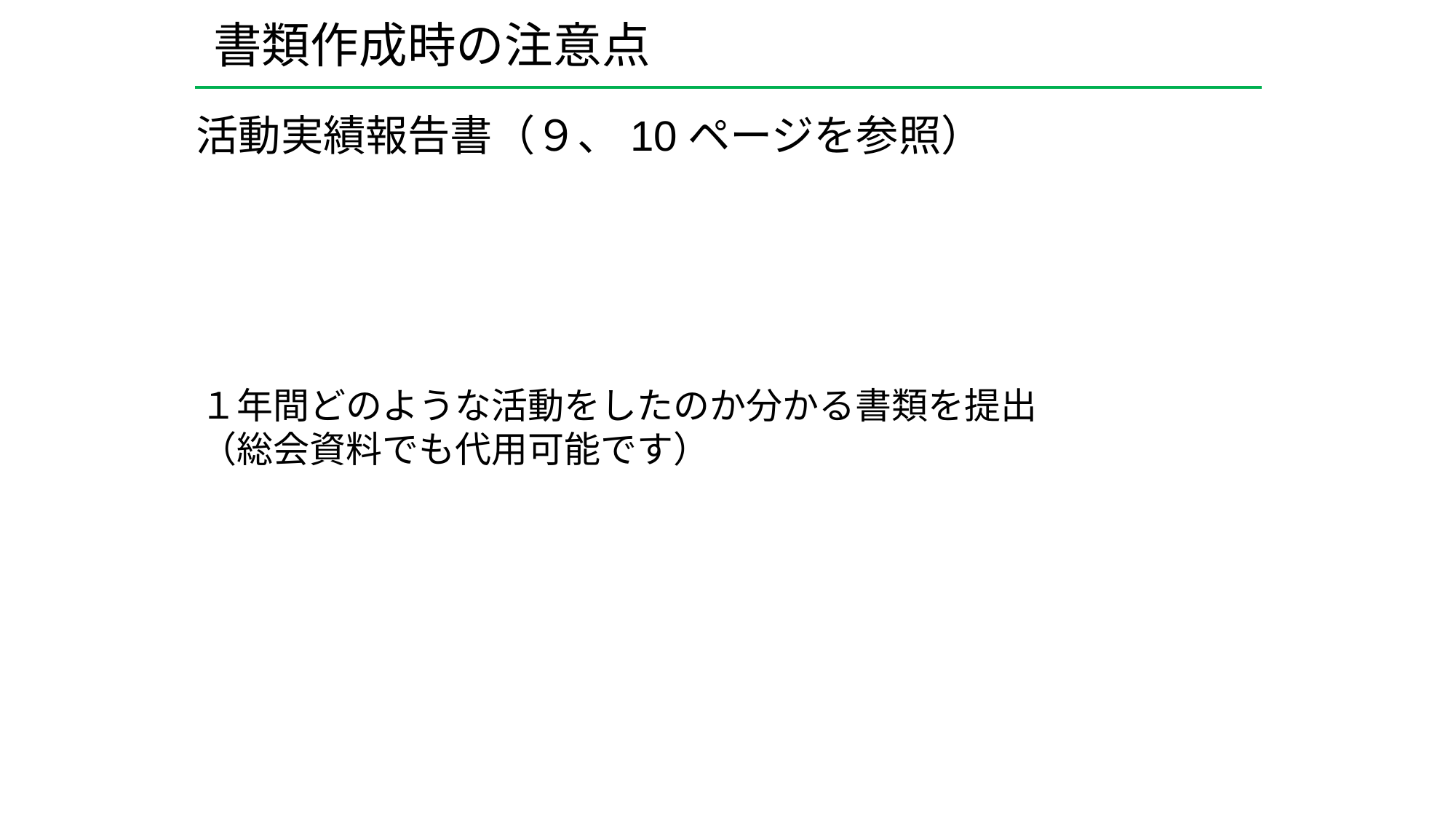

書類作成時の注意点
活動実績報告書（９、10ページを参照）
１年間どのような活動をしたのか分かる書類を提出
（総会資料でも代用可能です）